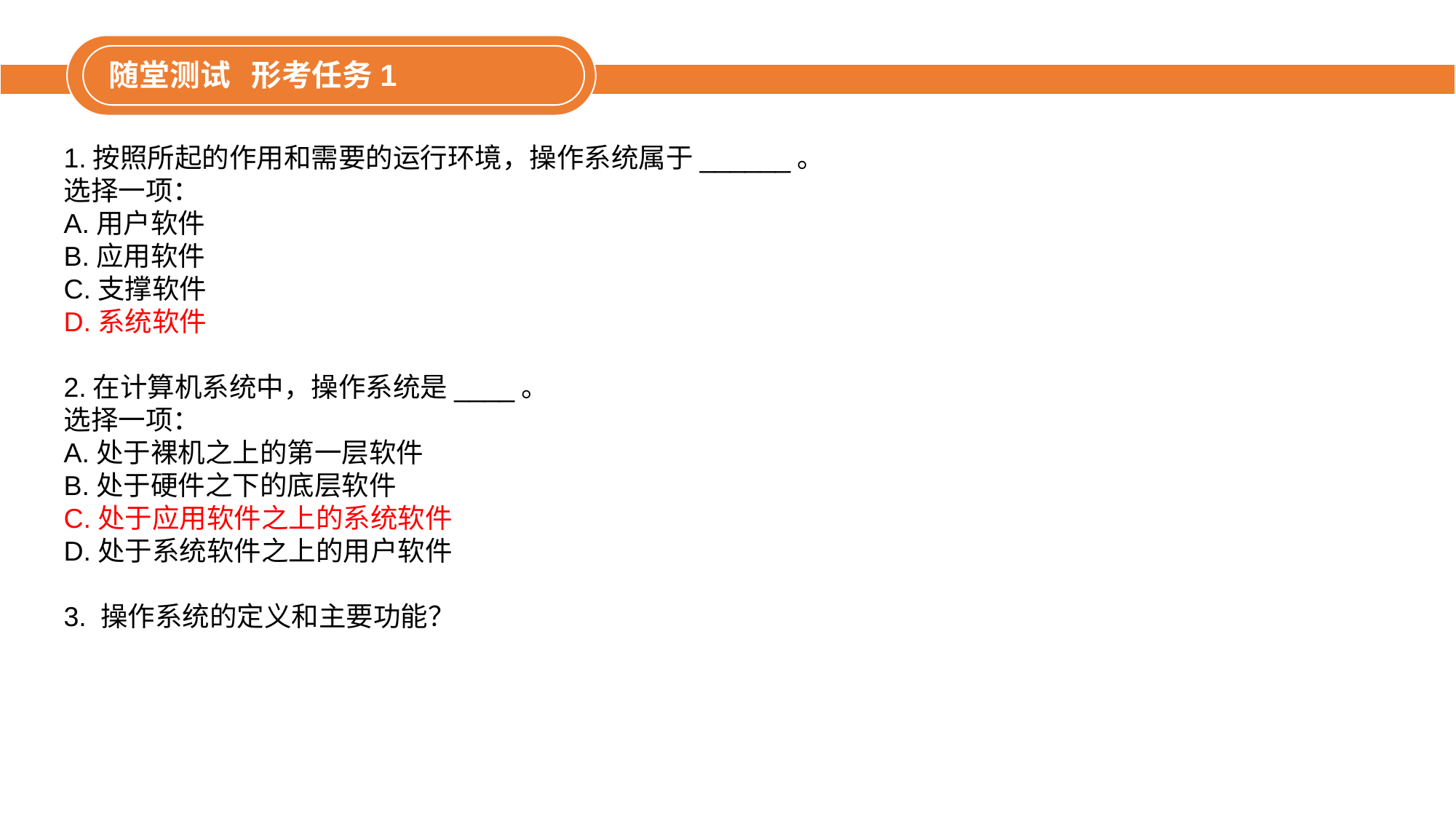

随堂测试   形考任务1

1.按照所起的作用和需要的运行环境，操作系统属于______。
选择一项：
A.用户软件
B.应用软件
C.支撑软件
D.系统软件

2.在计算机系统中，操作系统是____。
选择一项：
A.处于裸机之上的第一层软件
B.处于硬件之下的底层软件
C.处于应用软件之上的系统软件
D.处于系统软件之上的用户软件

3. 操作系统的定义和主要功能？

 1.2 计算机的系统组成